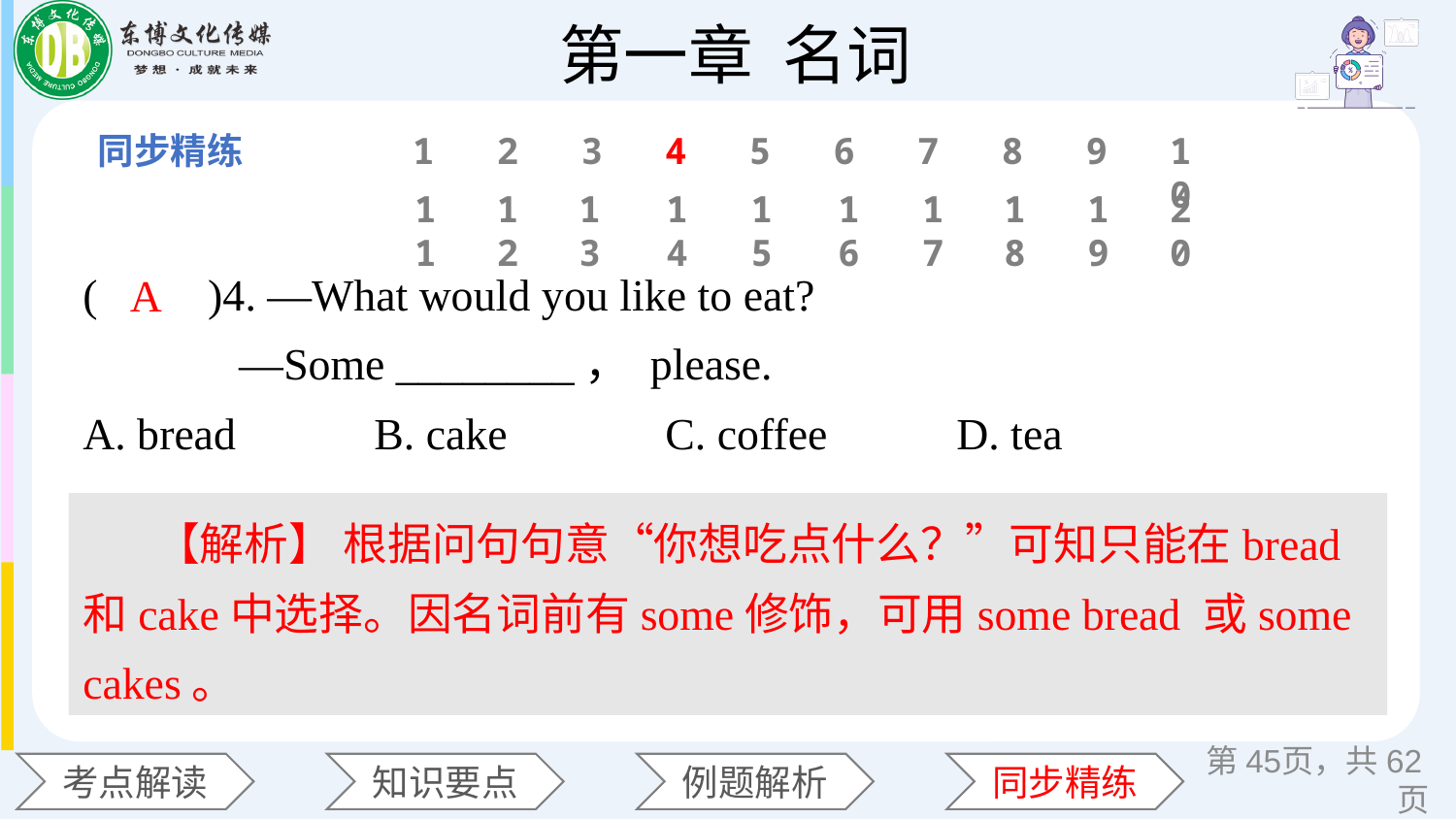

1
2
3
4
5
6
7
8
9
10
11
12
13
14
15
16
17
18
19
20
(　　)4. —What would you like to eat?
              —Some ________， please.
A. bread    	B. cake    	C. coffee    	D. tea
A
【解析】 根据问句句意“你想吃点什么？”可知只能在bread和cake中选择。因名词前有some修饰，可用some bread 或some cakes。
第45页，共62页